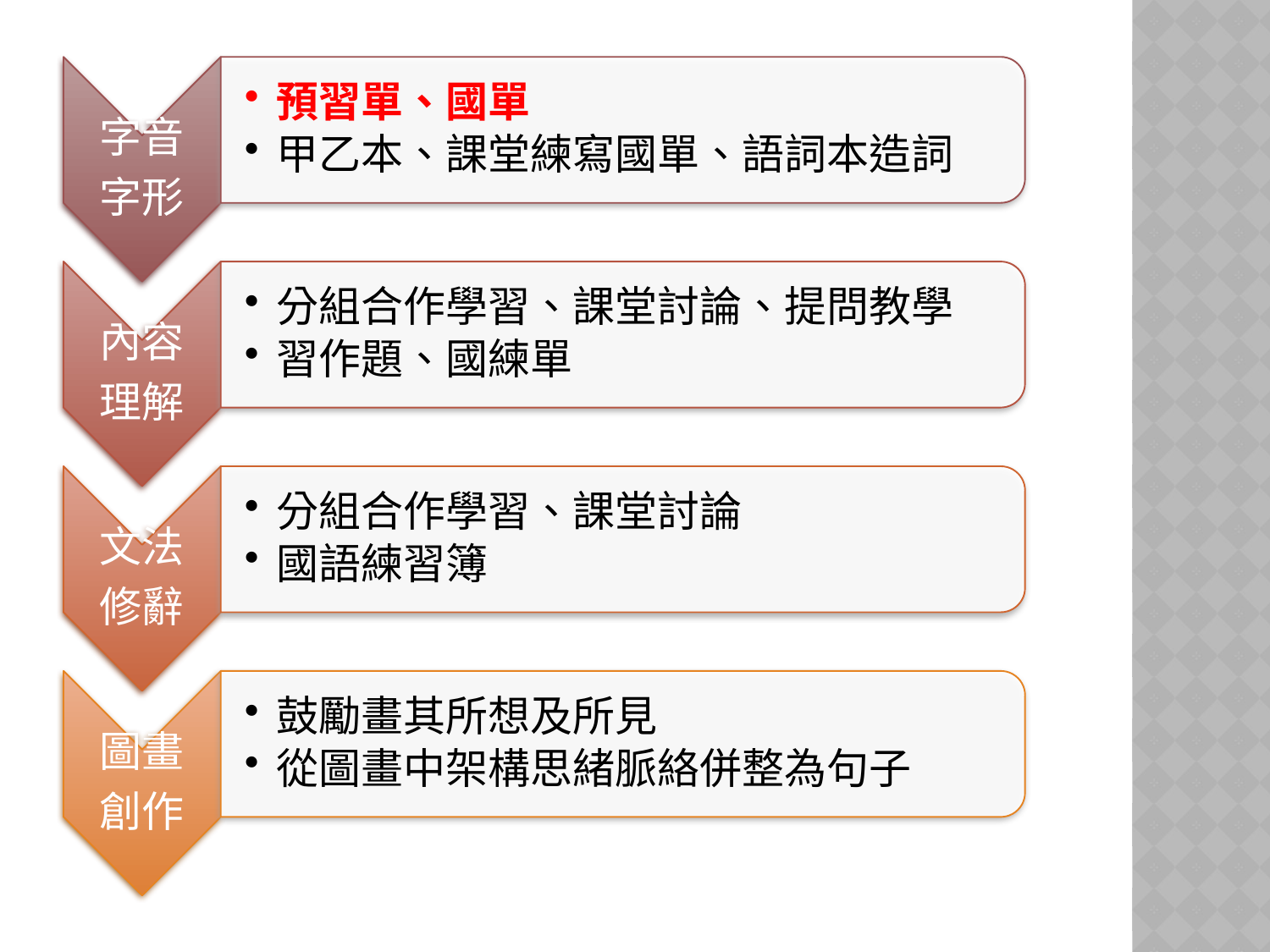

字音
字形
預習單、國單
甲乙本、課堂練寫國單、語詞本造詞
內容
理解
分組合作學習、課堂討論、提問教學
習作題、國練單
文法
修辭
分組合作學習、課堂討論
國語練習簿
圖畫
創作
鼓勵畫其所想及所見
從圖畫中架構思緒脈絡併整為句子